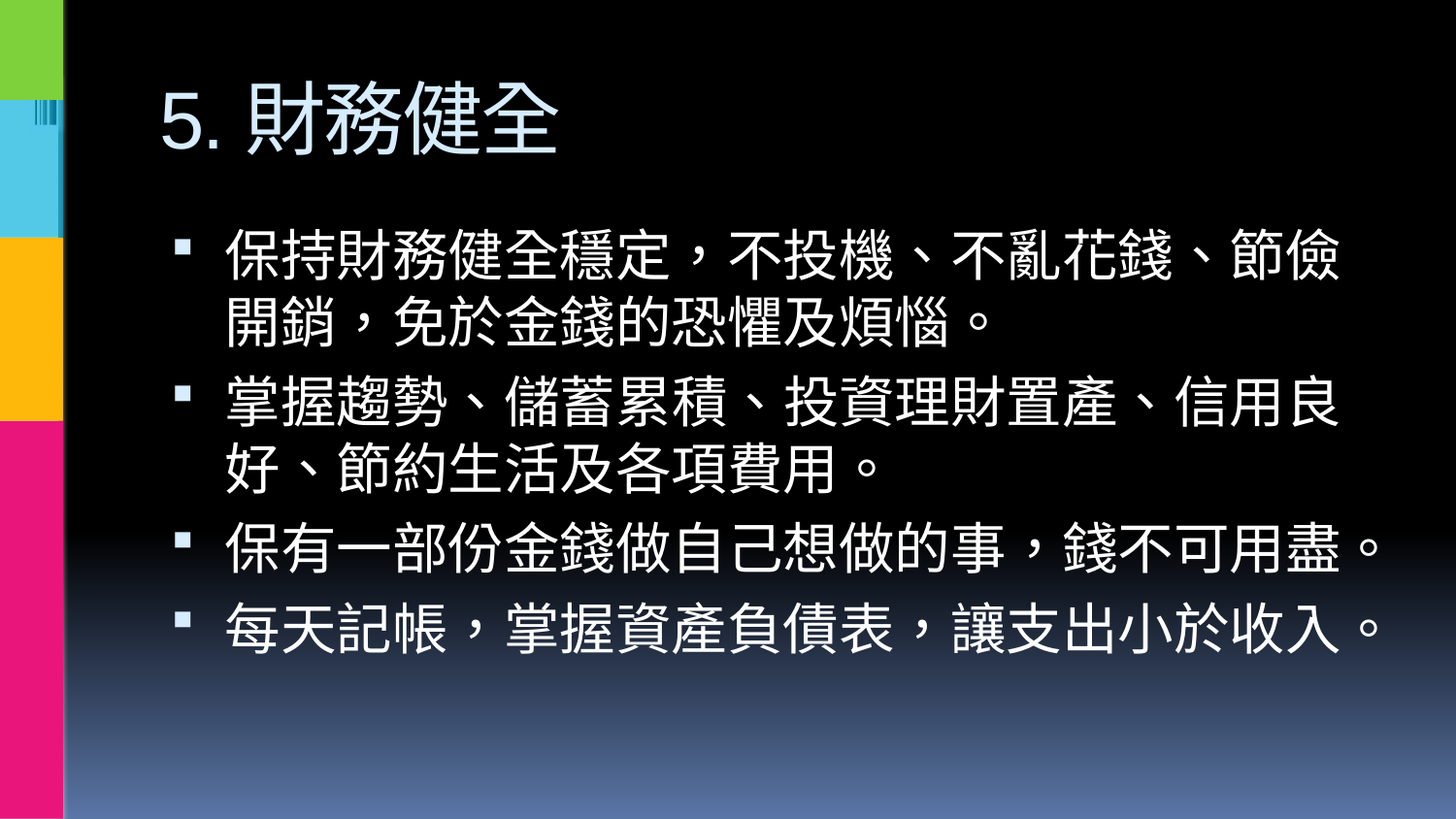

# 5.財務健全
保持財務健全穩定，不投機、不亂花錢、節儉開銷，免於金錢的恐懼及煩惱。
掌握趨勢、儲蓄累積、投資理財置產、信用良好、節約生活及各項費用。
保有一部份金錢做自己想做的事，錢不可用盡。
每天記帳，掌握資產負債表，讓支出小於收入。